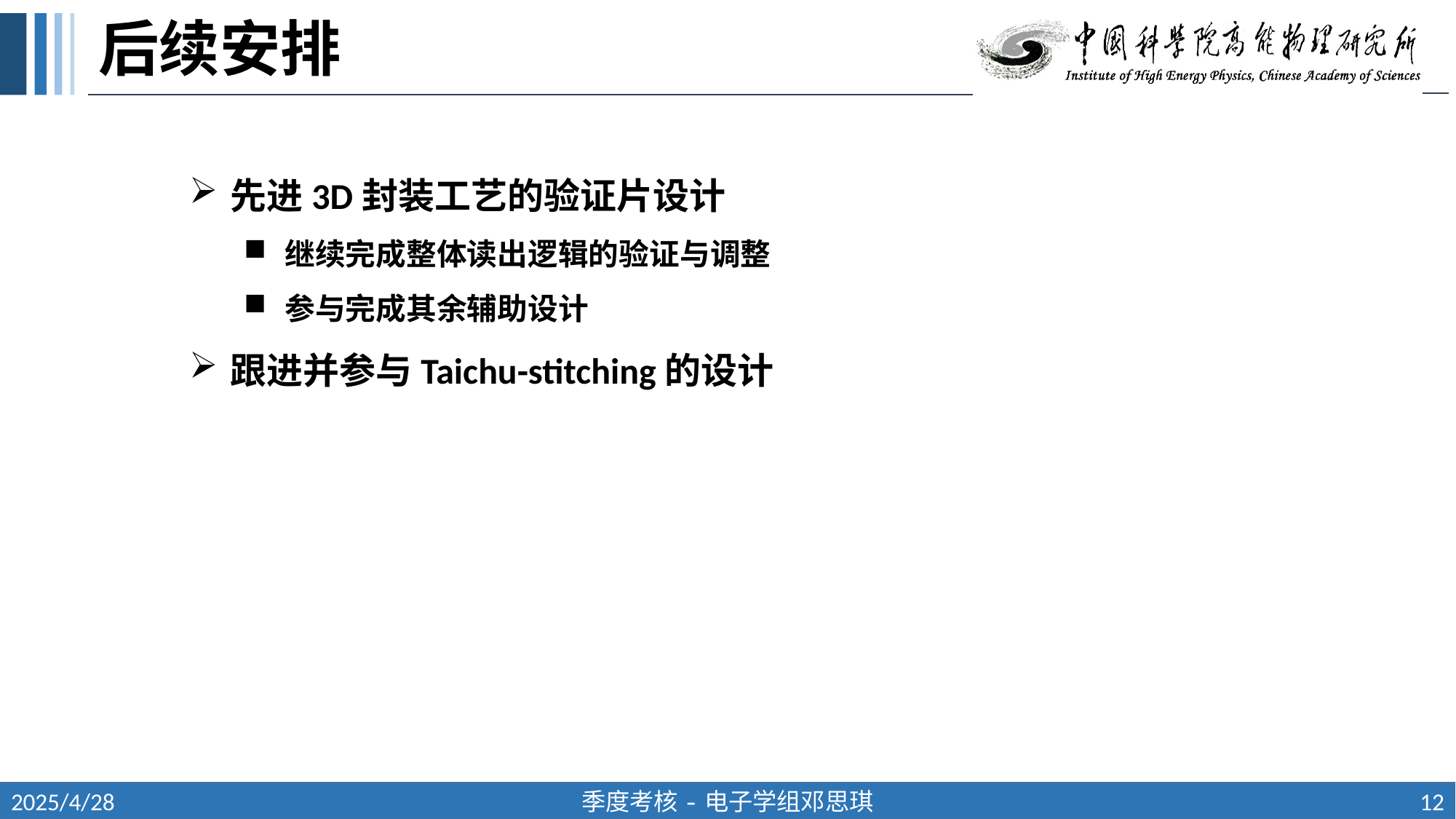

# 后续安排
先进3D封装工艺的验证片设计
继续完成整体读出逻辑的验证与调整
参与完成其余辅助设计
跟进并参与Taichu-stitching的设计
2025/4/28
季度考核-电子学组邓思琪
12